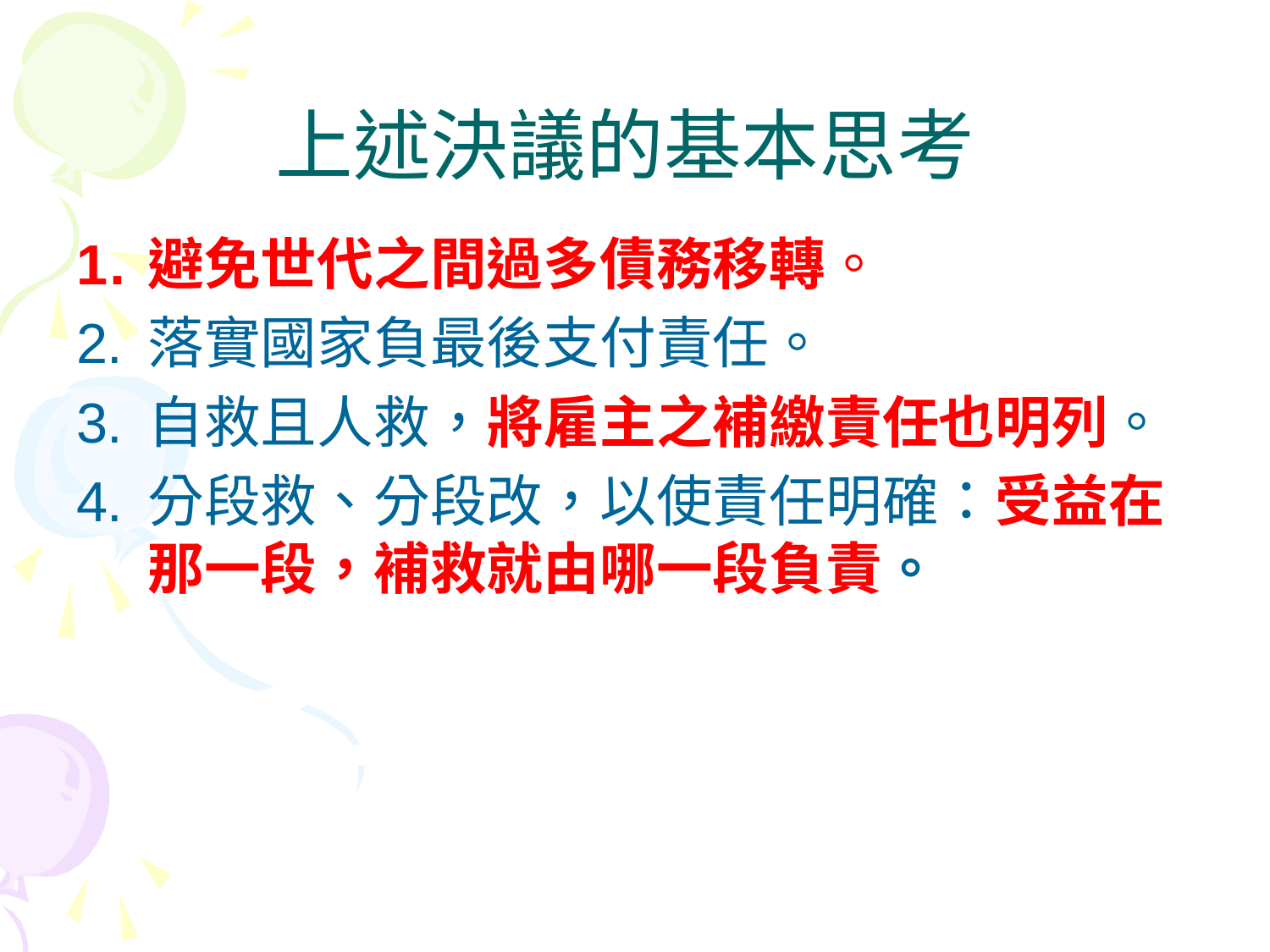

# 上述決議的基本思考
避免世代之間過多債務移轉。
落實國家負最後支付責任。
自救且人救，將雇主之補繳責任也明列。
分段救、分段改，以使責任明確：受益在那一段，補救就由哪一段負責。